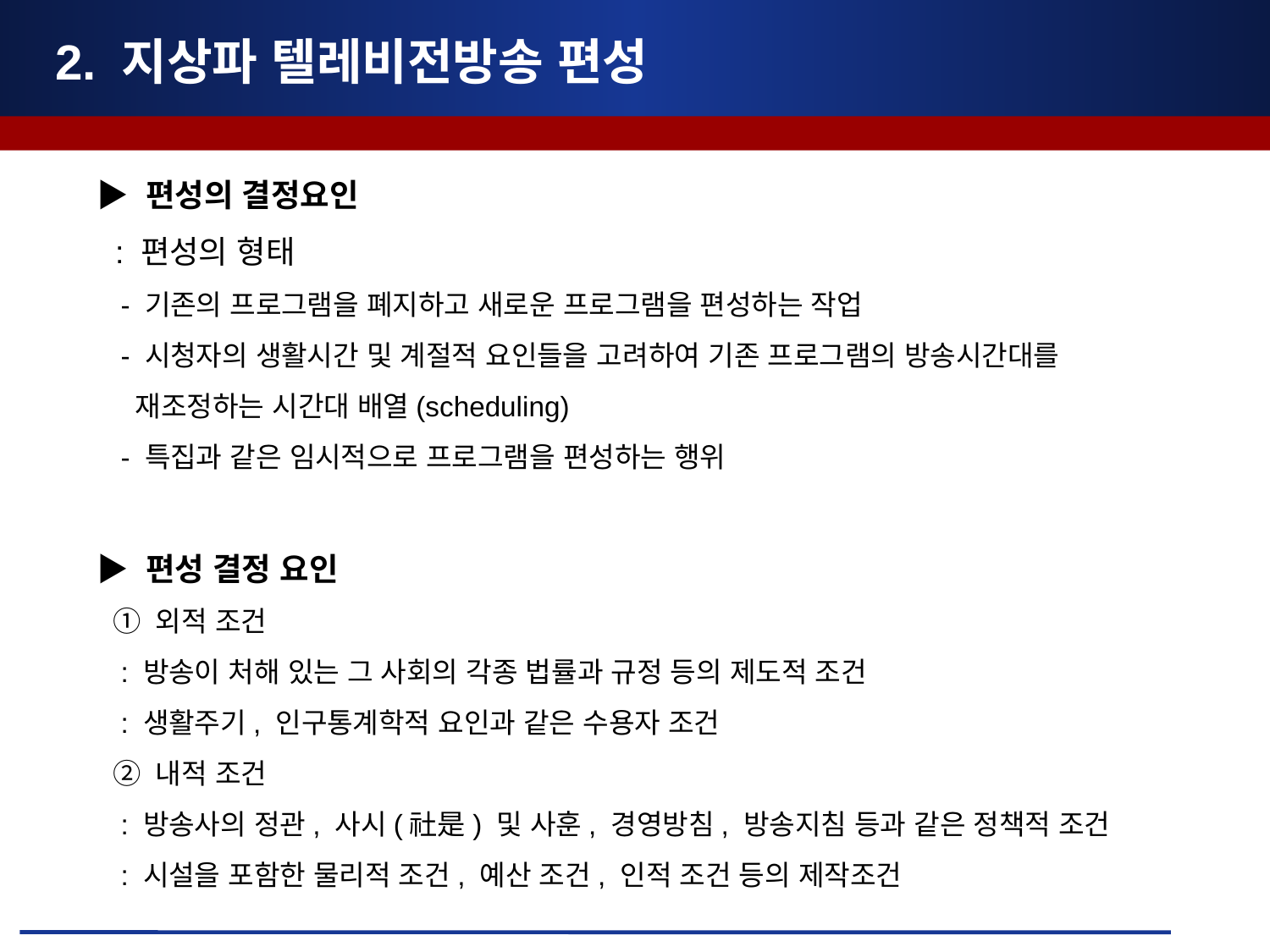

# 2. 지상파 텔레비전방송 편성
▶ 편성의 결정요인
  : 편성의 형태
   - 기존의 프로그램을 폐지하고 새로운 프로그램을 편성하는 작업
   - 시청자의 생활시간 및 계절적 요인들을 고려하여 기존 프로그램의 방송시간대를
    재조정하는 시간대 배열(scheduling)
   - 특집과 같은 임시적으로 프로그램을 편성하는 행위

▶ 편성 결정 요인
  ① 외적 조건
   : 방송이 처해 있는 그 사회의 각종 법률과 규정 등의 제도적 조건
   : 생활주기, 인구통계학적 요인과 같은 수용자 조건
  ② 내적 조건
   : 방송사의 정관, 사시(社是) 및 사훈, 경영방침, 방송지침 등과 같은 정책적 조건
   : 시설을 포함한 물리적 조건, 예산 조건, 인적 조건 등의 제작조건